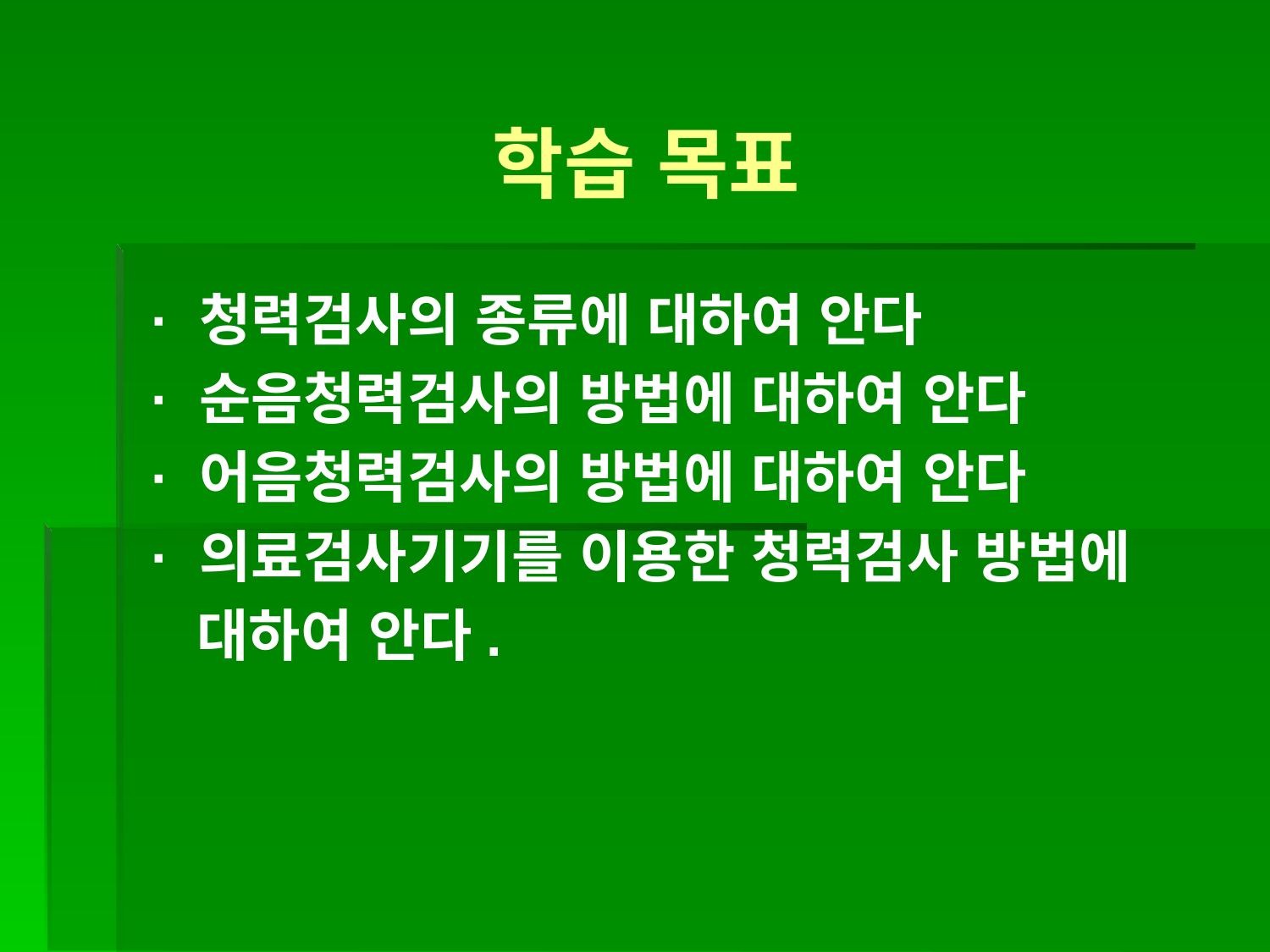

학습 목표
· 청력검사의 종류에 대하여 안다
· 순음청력검사의 방법에 대하여 안다
· 어음청력검사의 방법에 대하여 안다
· 의료검사기기를 이용한 청력검사 방법에
  대하여 안다.